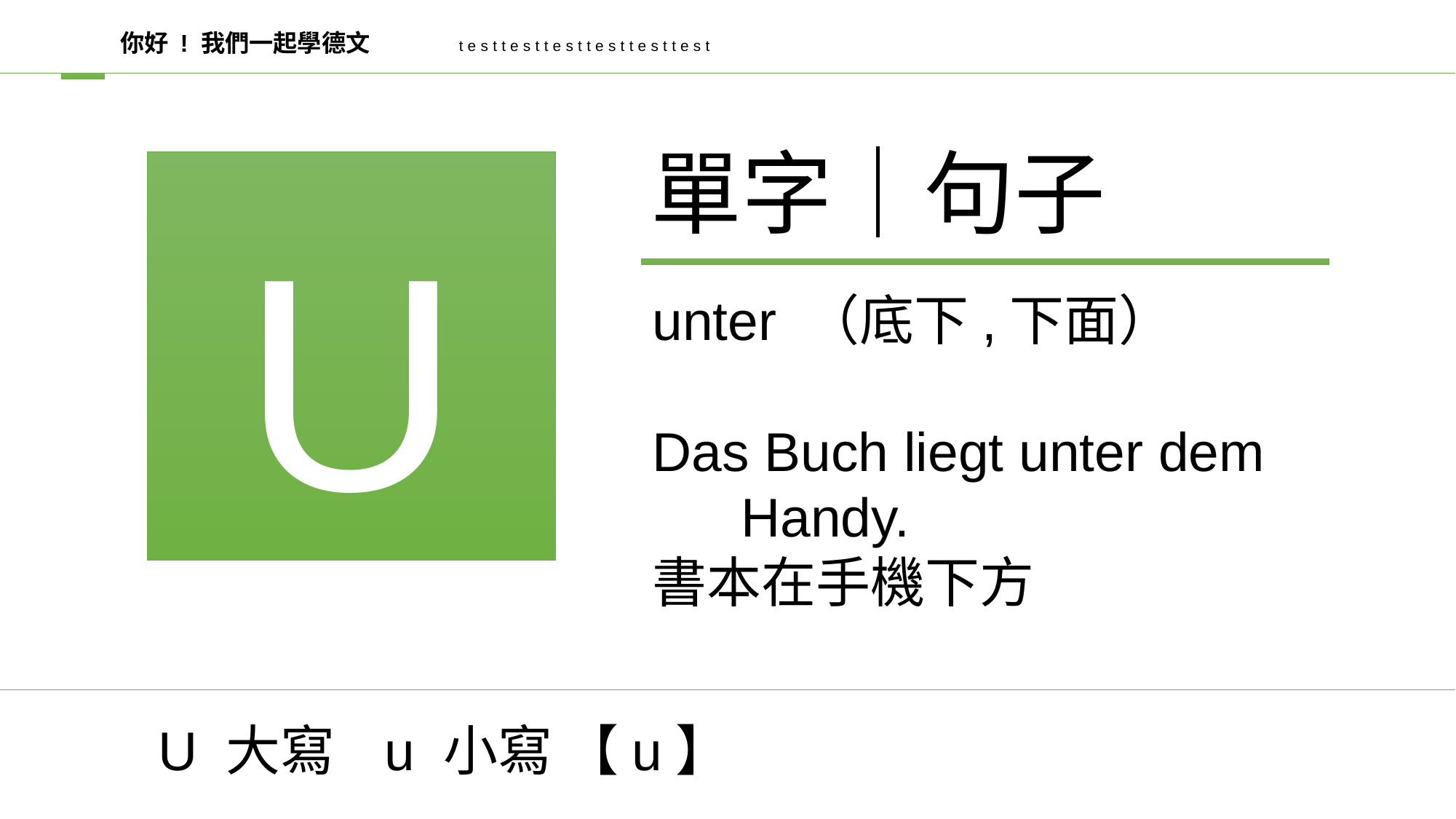

你好 ! 我們一起學德文
testtesttesttesttesttest

單字│句子

U

unter （底下,下面）

Das Buch liegt unter dem Handy.
書本在手機下方

U 大寫   u 小寫 【u】